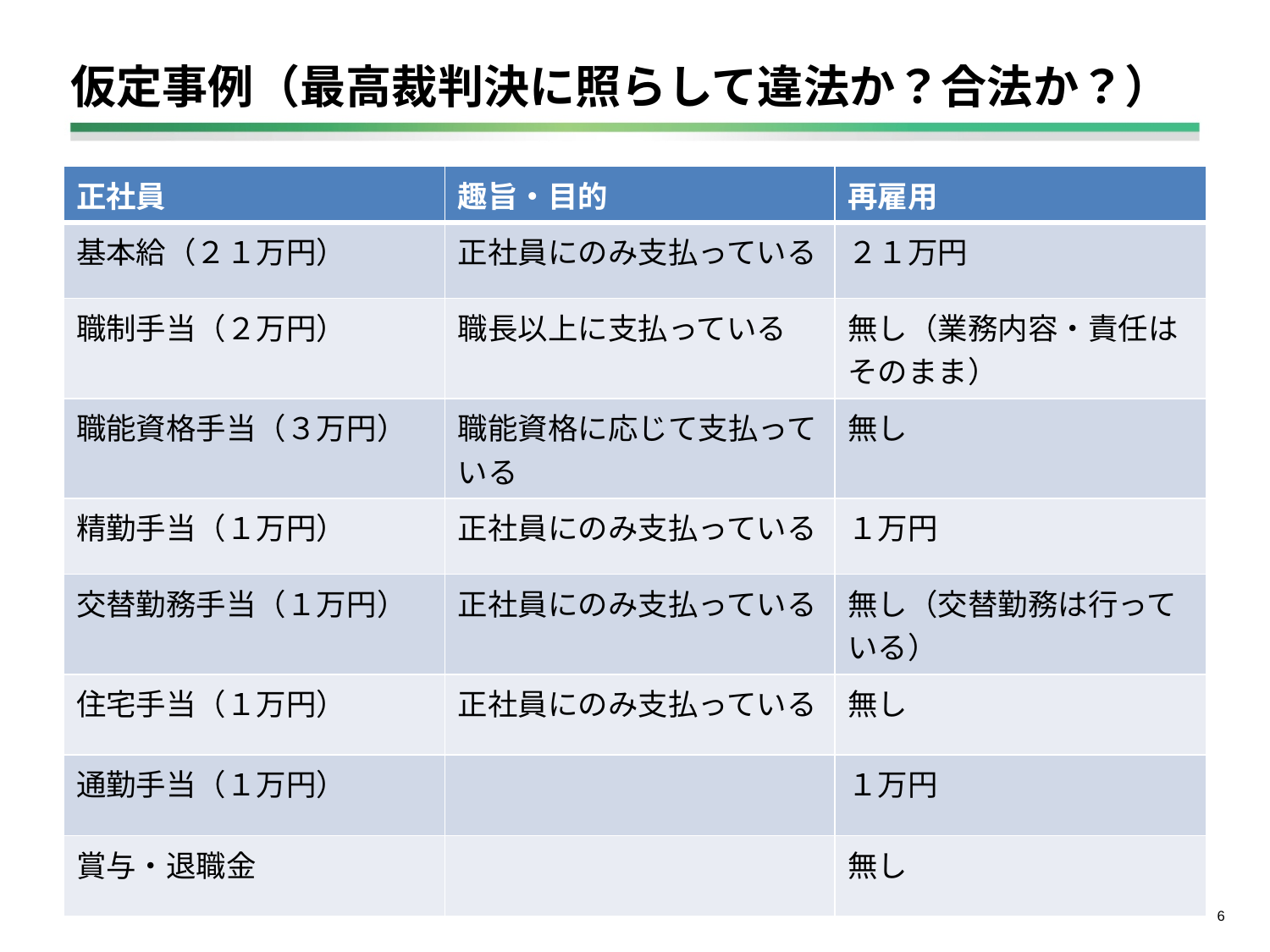

# 仮定事例（最高裁判決に照らして違法か？合法か？）
| 正社員 | 趣旨・目的 | 再雇用 |
| --- | --- | --- |
| 基本給（２１万円） | 正社員にのみ支払っている | ２１万円 |
| 職制手当（２万円） | 職長以上に支払っている | 無し（業務内容・責任はそのまま） |
| 職能資格手当（３万円） | 職能資格に応じて支払っている | 無し |
| 精勤手当（１万円） | 正社員にのみ支払っている | １万円 |
| 交替勤務手当（１万円） | 正社員にのみ支払っている | 無し（交替勤務は行っている） |
| 住宅手当（１万円） | 正社員にのみ支払っている | 無し |
| 通勤手当（１万円） |  | １万円 |
| 賞与・退職金 |  | 無し |
6